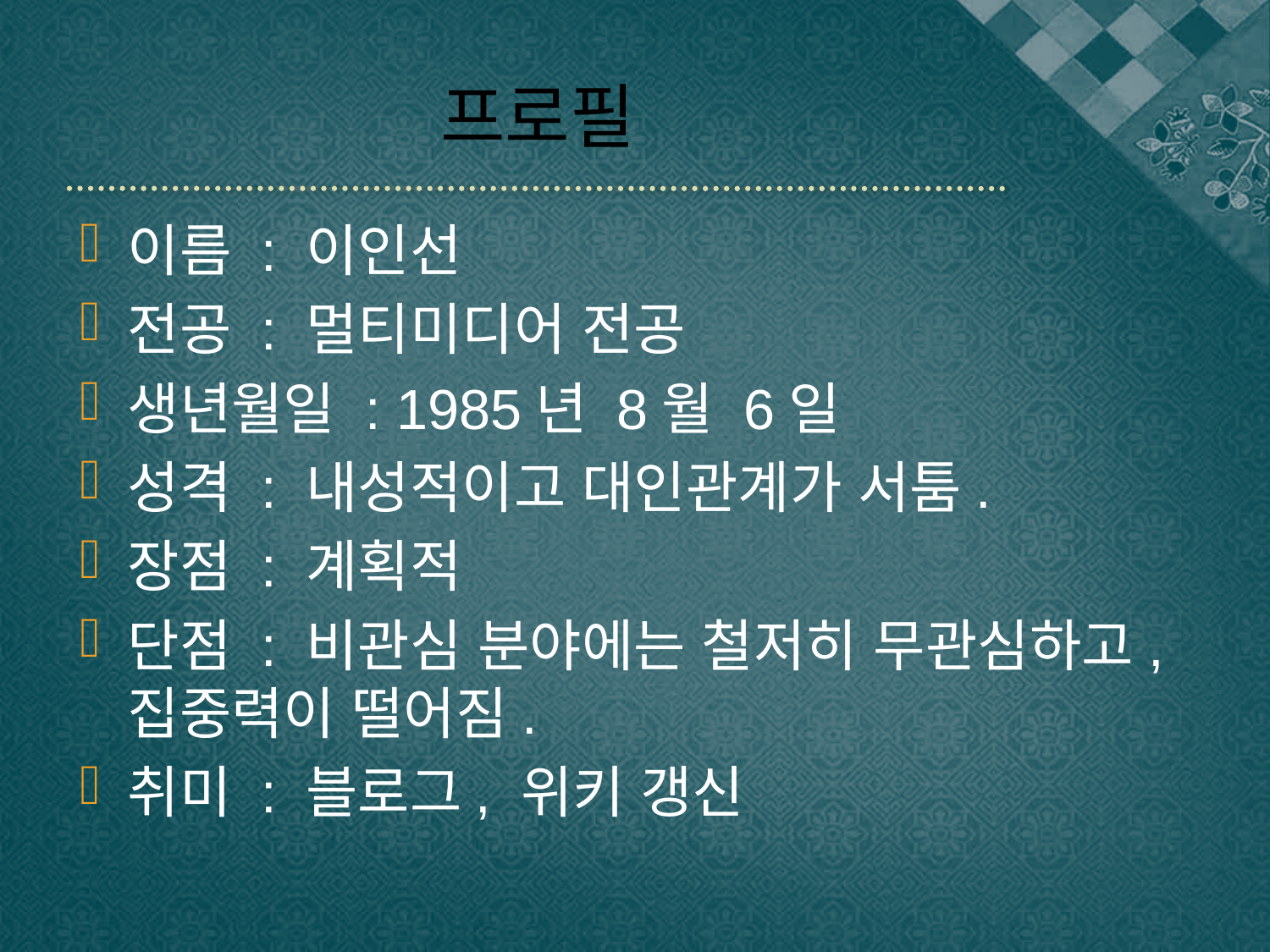

# 프로필
이름 : 이인선
전공 : 멀티미디어 전공
생년월일 : 1985년 8월 6일
성격 : 내성적이고 대인관계가 서툼.
장점 : 계획적
단점 : 비관심 분야에는 철저히 무관심하고, 집중력이 떨어짐.
취미 : 블로그, 위키 갱신